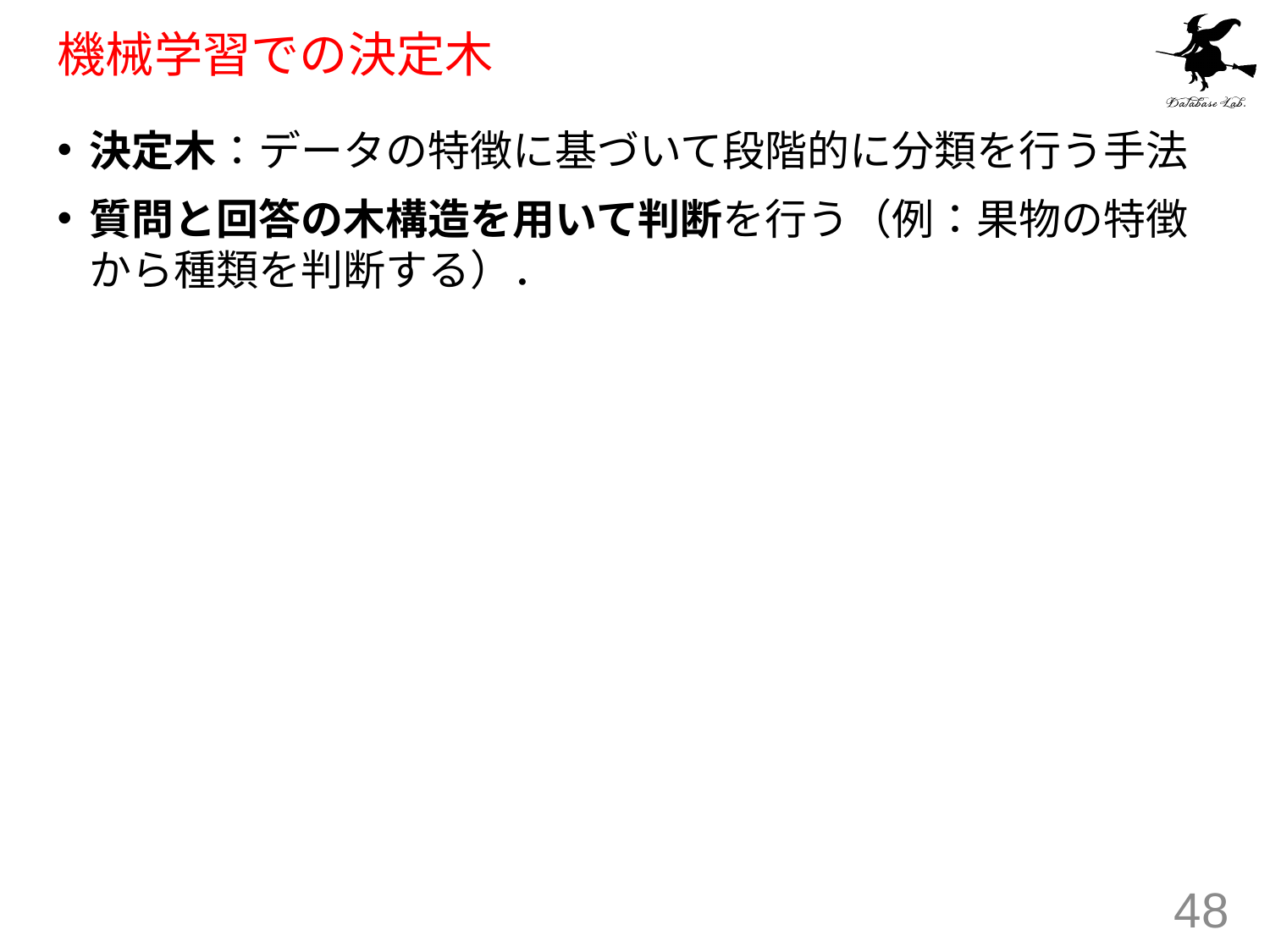

# 機械学習での決定木
決定木：データの特徴に基づいて段階的に分類を行う手法
質問と回答の木構造を用いて判断を行う（例：果物の特徴から種類を判断する）．

48